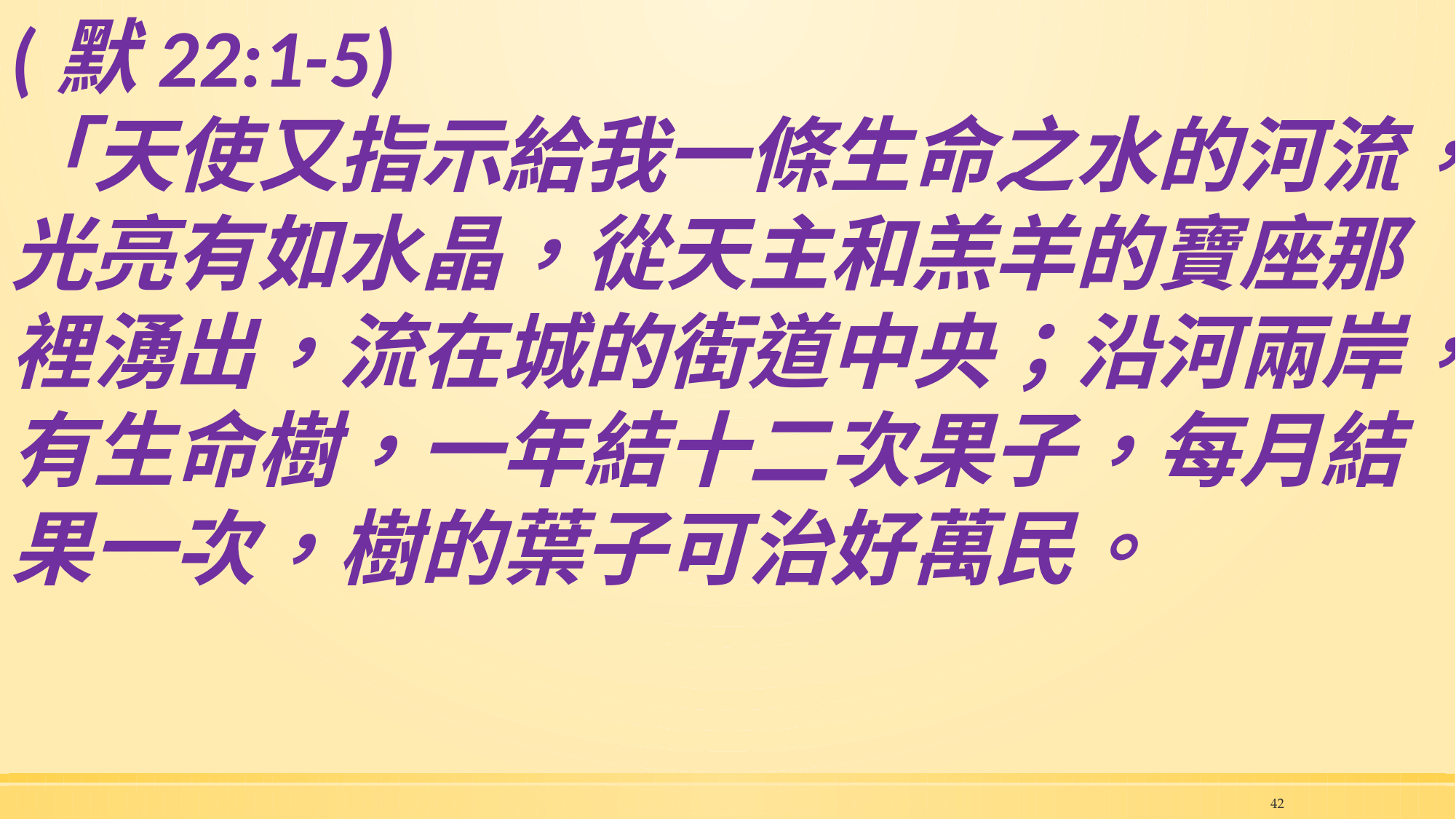

(默22:1-5)
「天使又指示給我一條生命之水的河流，光亮有如水晶，從天主和羔羊的寶座那裡湧出，流在城的街道中央；沿河兩岸，有生命樹，一年結十二次果子，每月結果一次，樹的葉子可治好萬民。
42